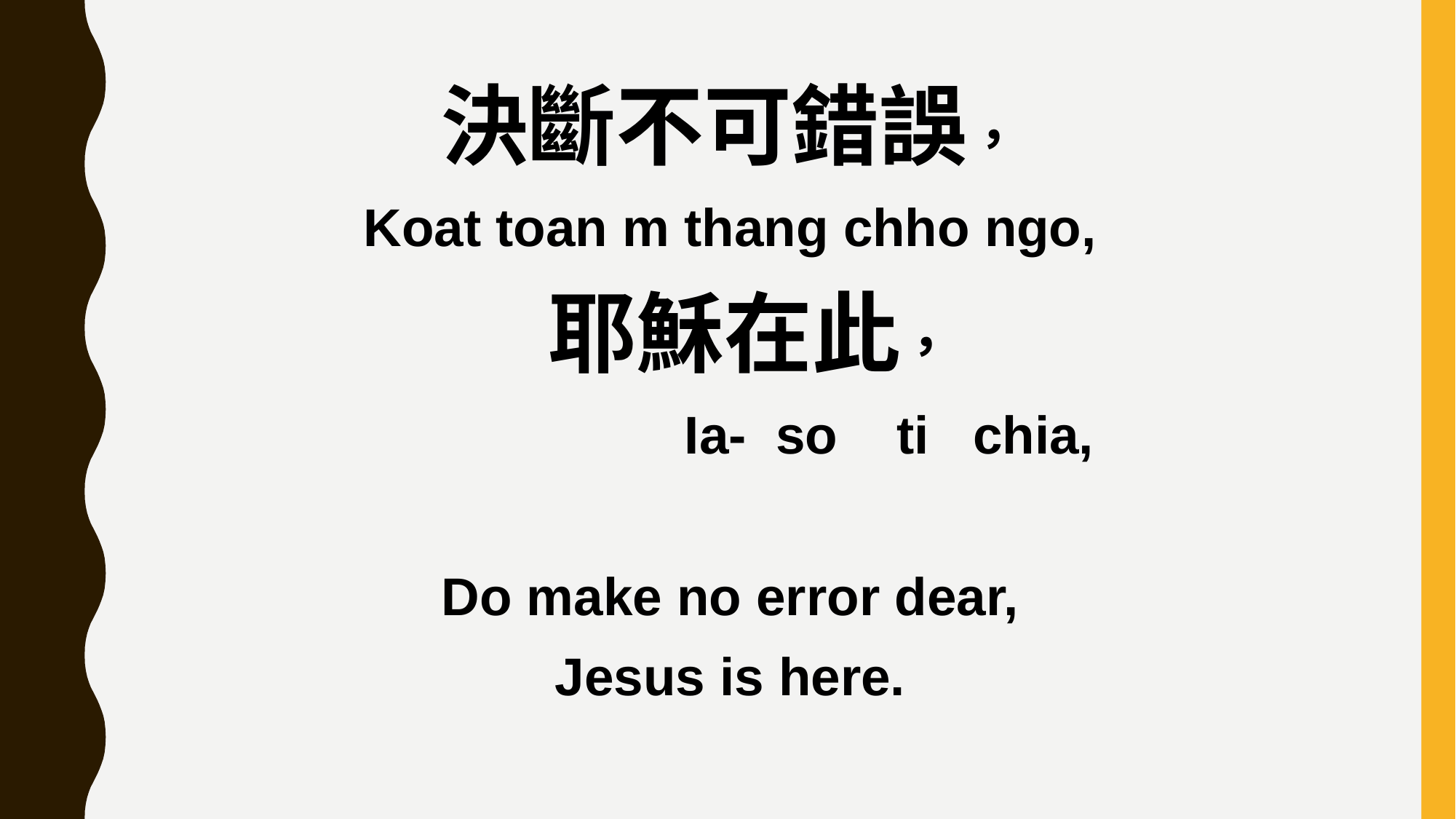

決斷不可錯誤，
Koat toan m thang chho ngo,
 耶穌在此，
                                 Ia-  so    ti   chia,

Do make no error dear,
Jesus is here.